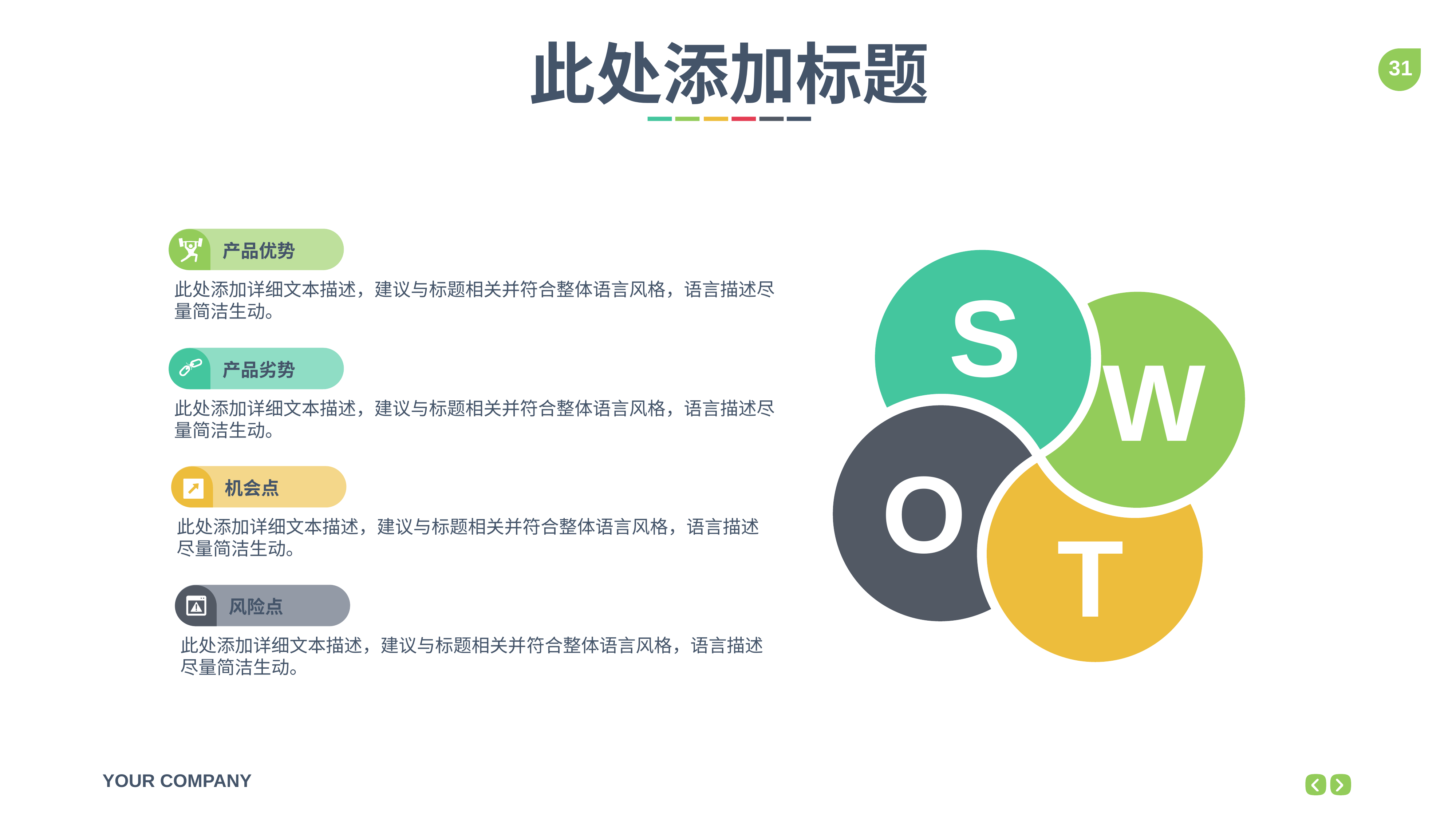

此处添加标题

产品优势

S

W

O

T
此处添加详细文本描述，建议与标题相关并符合整体语言风格，语言描述尽量简洁生动。

产品劣势

此处添加详细文本描述，建议与标题相关并符合整体语言风格，语言描述尽量简洁生动。

机会点

此处添加详细文本描述，建议与标题相关并符合整体语言风格，语言描述尽量简洁生动。

风险点

此处添加详细文本描述，建议与标题相关并符合整体语言风格，语言描述尽量简洁生动。